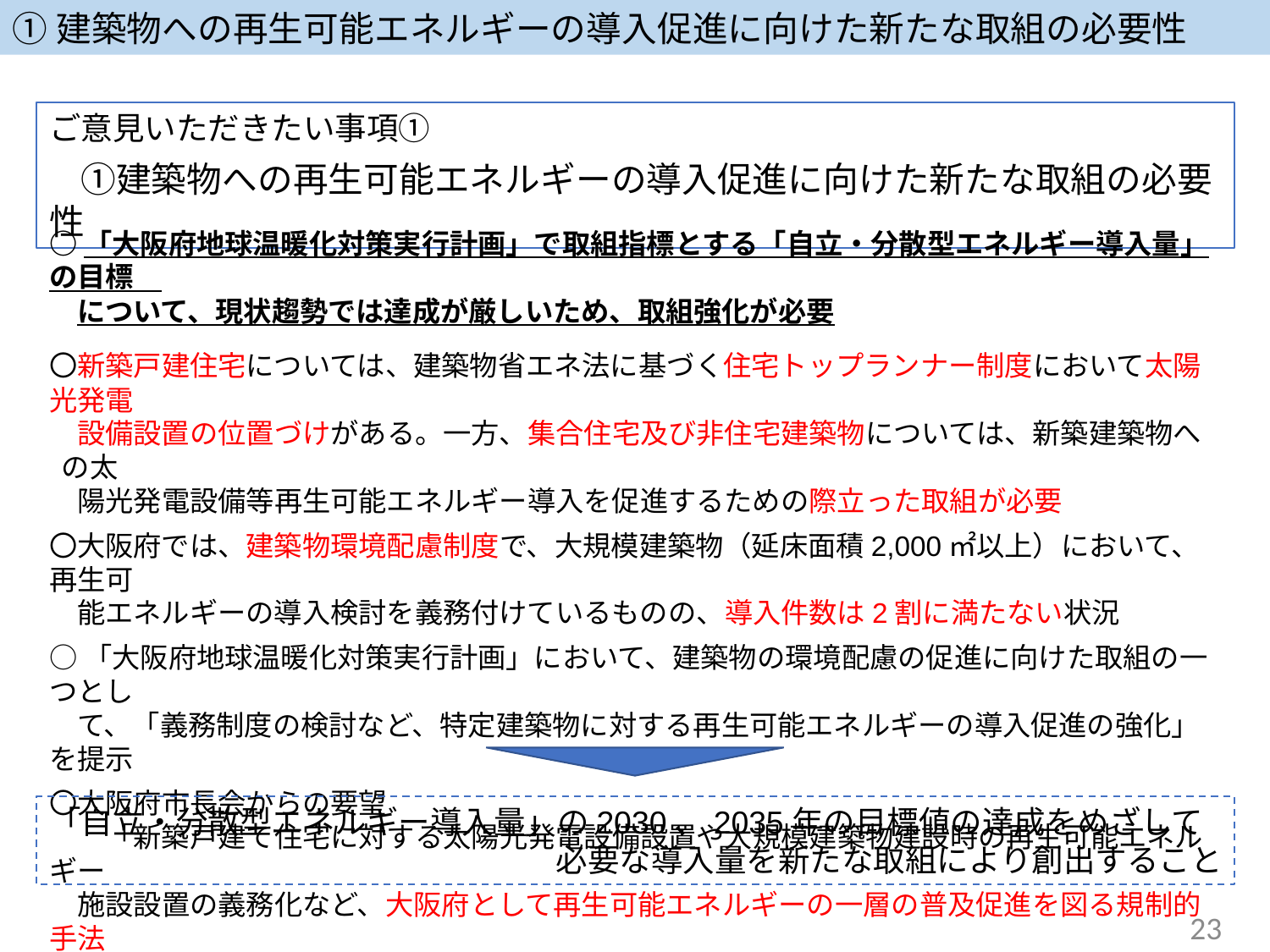

①建築物への再生可能エネルギーの導入促進に向けた新たな取組の必要性
ご意見いただきたい事項①
　①建築物への再生可能エネルギーの導入促進に向けた新たな取組の必要性
○「大阪府地球温暖化対策実行計画」で取組指標とする「自立・分散型エネルギー導入量」の目標
　について、現状趨勢では達成が厳しいため、取組強化が必要
〇新築戸建住宅については、建築物省エネ法に基づく住宅トップランナー制度において太陽光発電
　設備設置の位置づけがある。一方、集合住宅及び非住宅建築物については、新築建築物への太
　陽光発電設備等再生可能エネルギー導入を促進するための際立った取組が必要
〇大阪府では、建築物環境配慮制度で、大規模建築物（延床面積2,000㎡以上）において、再生可
　能エネルギーの導入検討を義務付けているものの、導入件数は2割に満たない状況
○「大阪府地球温暖化対策実行計画」において、建築物の環境配慮の促進に向けた取組の一つとし
　て、「義務制度の検討など、特定建築物に対する再生可能エネルギーの導入促進の強化」を提示
〇大阪府市長会からの要望
　　「新築戸建て住宅に対する太陽光発電設備設置や大規模建築物建設時の再生可能エネルギー
　施設設置の義務化など、大阪府として再生可能エネルギーの一層の普及促進を図る規制的手法
　について検討を深めること」

「自立・分散型エネルギー導入量」の2030、2035年の目標値の達成をめざして
必要な導入量を新たな取組により創出すること
23